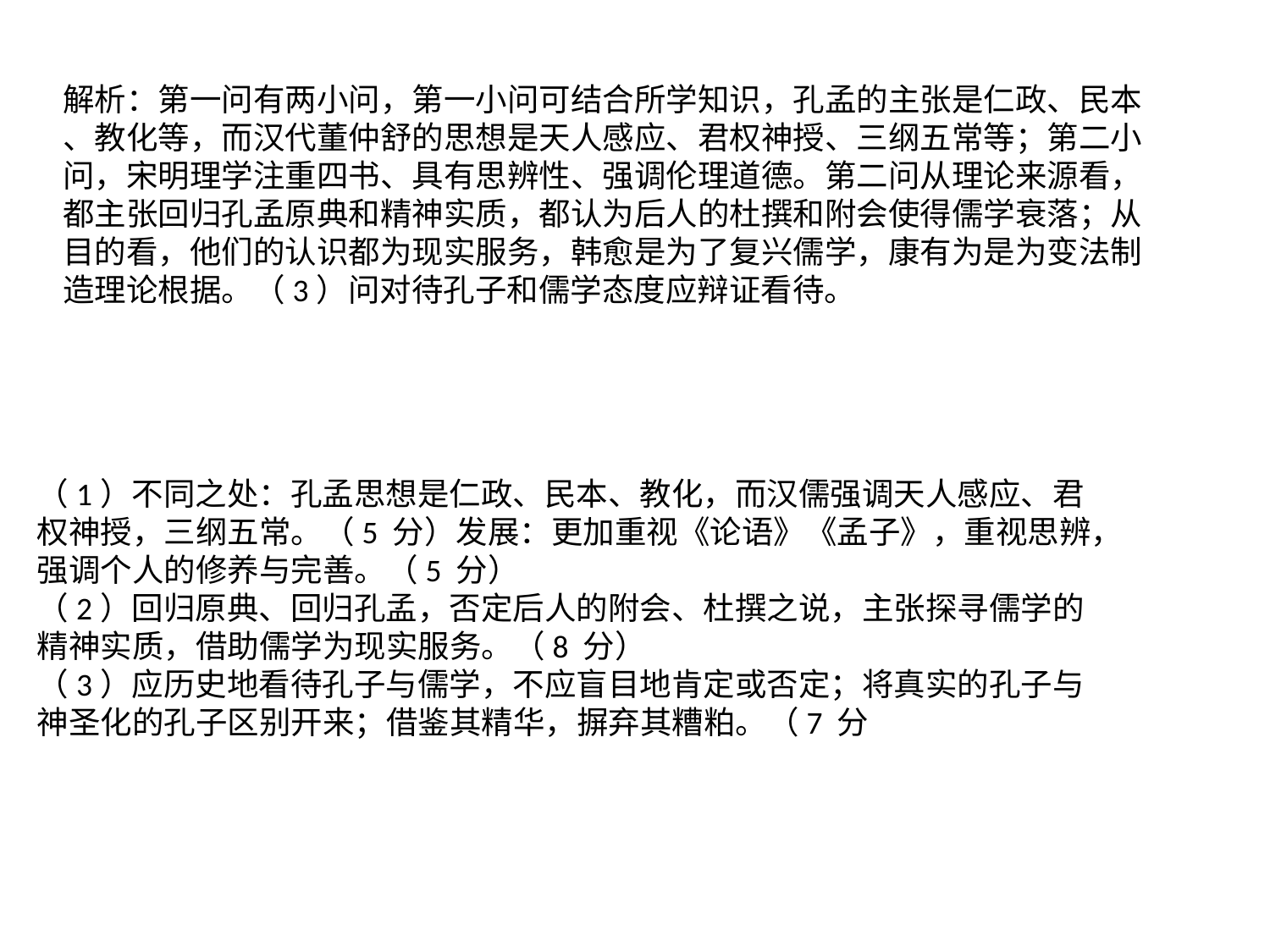

解析：第一问有两小问，第一小问可结合所学知识，孔孟的主张是仁政、民本
、教化等，而汉代董仲舒的思想是天人感应、君权神授、三纲五常等；第二小
问，宋明理学注重四书、具有思辨性、强调伦理道德。第二问从理论来源看，
都主张回归孔孟原典和精神实质，都认为后人的杜撰和附会使得儒学衰落；从
目的看，他们的认识都为现实服务，韩愈是为了复兴儒学，康有为是为变法制
造理论根据。（3）问对待孔子和儒学态度应辩证看待。
（1）不同之处：孔孟思想是仁政、民本、教化，而汉儒强调天人感应、君权神授，三纲五常。（5 分）发展：更加重视《论语》《孟子》，重视思辨，强调个人的修养与完善。（5 分）
（2）回归原典、回归孔孟，否定后人的附会、杜撰之说，主张探寻儒学的精神实质，借助儒学为现实服务。（8 分）
（3）应历史地看待孔子与儒学，不应盲目地肯定或否定；将真实的孔子与神圣化的孔子区别开来；借鉴其精华，摒弃其糟粕。（7 分